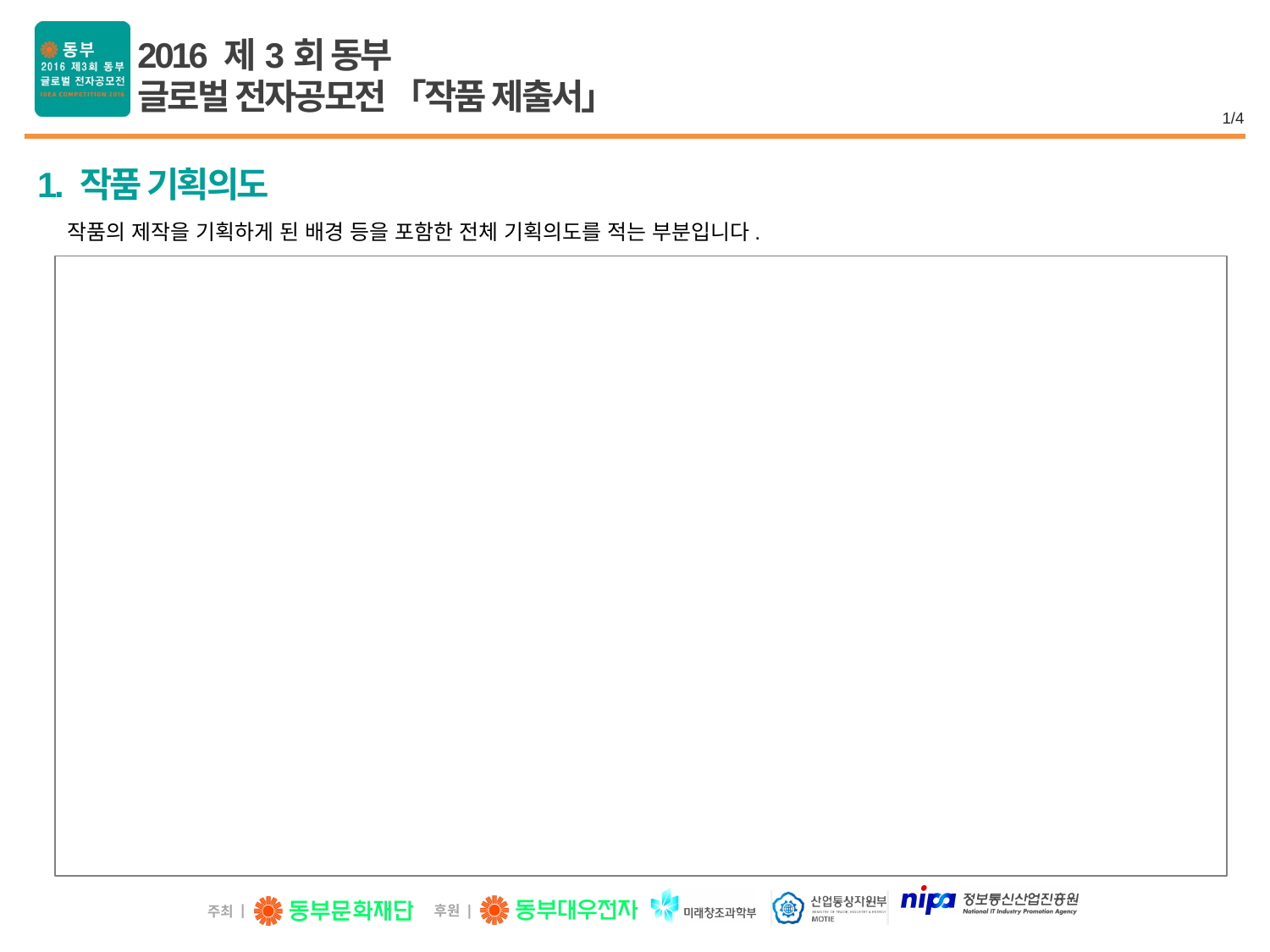

1/4
1. 작품 기획의도
작품의 제작을 기획하게 된 배경 등을 포함한 전체 기획의도를 적는 부분입니다.